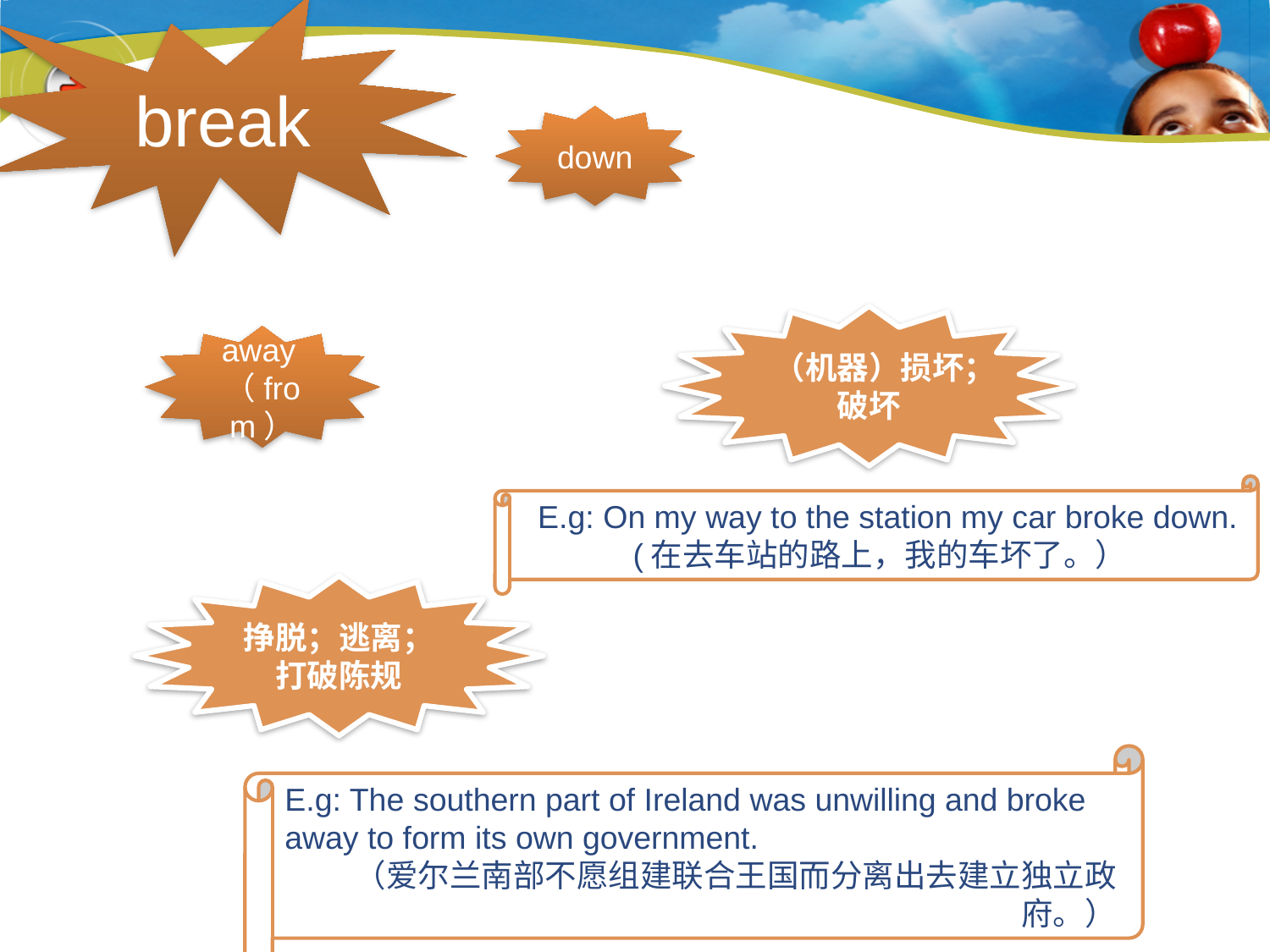

break
down
（机器）损坏；破坏
away（from）
挣脱；逃离；打破陈规
E.g: On my way to the station my car broke down.
(在去车站的路上，我的车坏了。）
E.g: The southern part of Ireland was unwilling and broke away to form its own government.
（爱尔兰南部不愿组建联合王国而分离出去建立独立政府。）